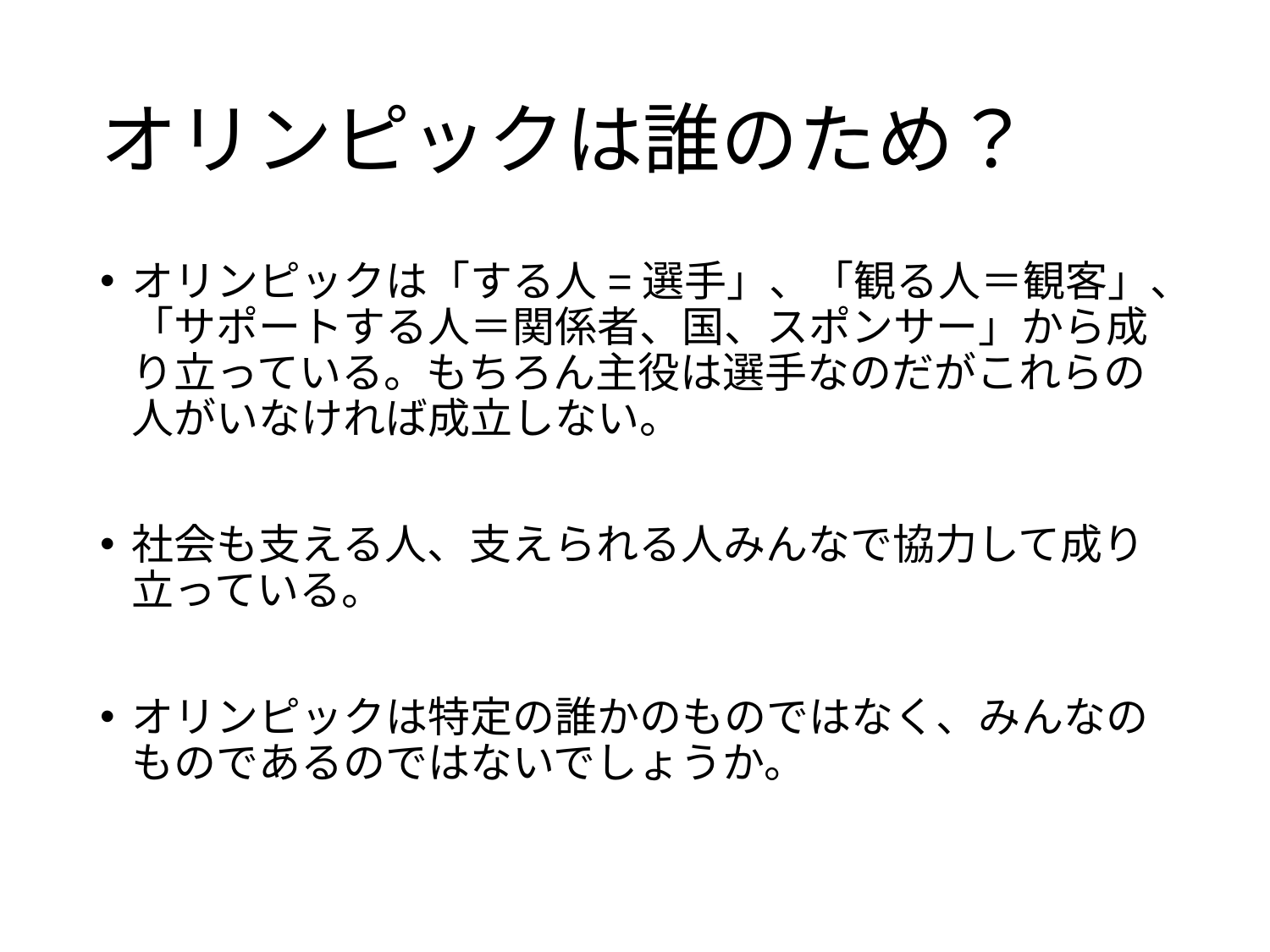

# オリンピックは誰のため？
オリンピックは「する人=選手」、「観る人＝観客」、「サポートする人＝関係者、国、スポンサー」から成り立っている。もちろん主役は選手なのだがこれらの人がいなければ成立しない。

社会も支える人、支えられる人みんなで協力して成り立っている。

オリンピックは特定の誰かのものではなく、みんなのものであるのではないでしょうか。